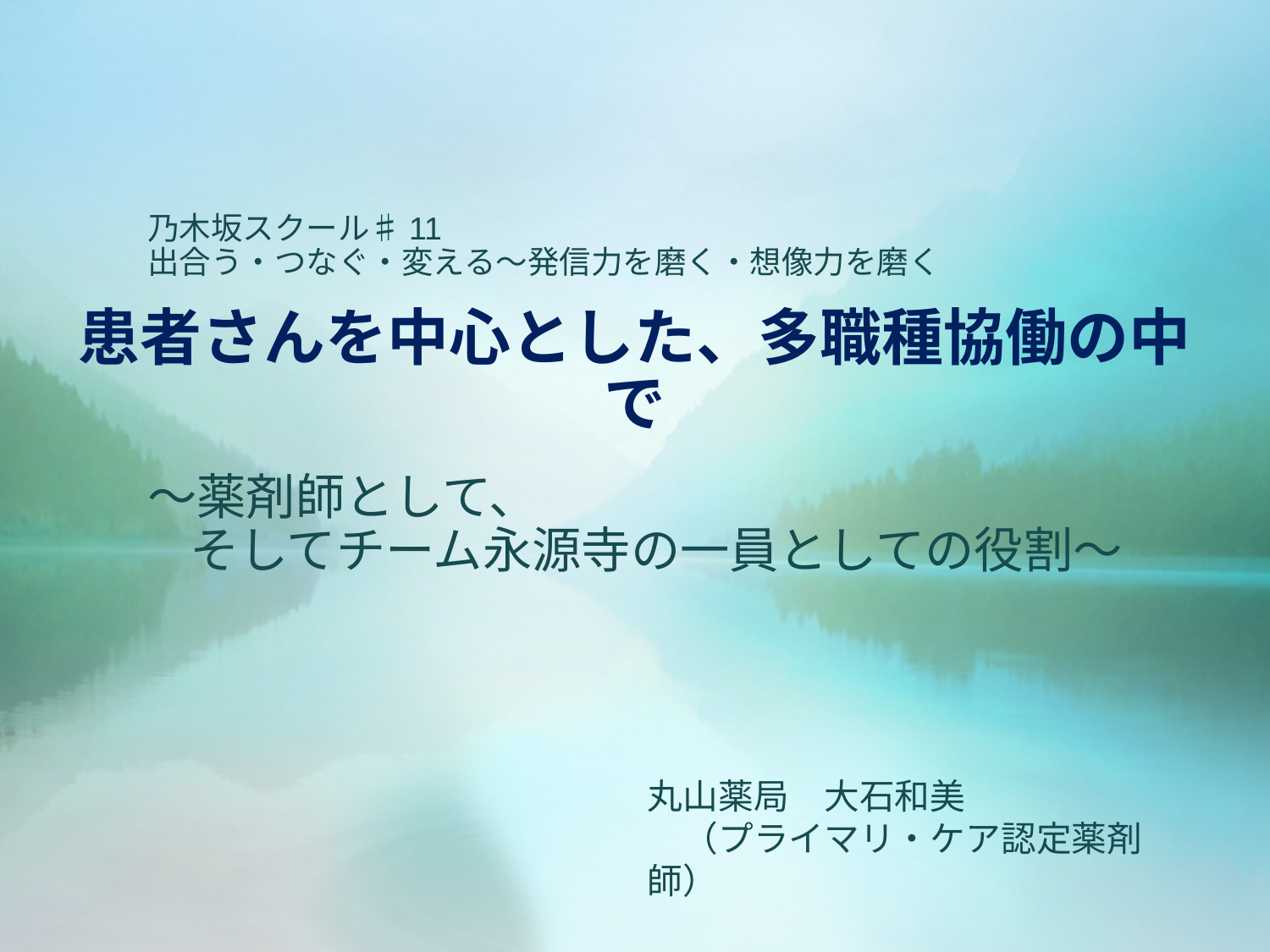

乃木坂スクール♯11
出合う・つなぐ・変える～発信力を磨く・想像力を磨く
# 患者さんを中心とした、多職種協働の中で
～薬剤師として、
そしてチーム永源寺の一員としての役割～

丸山薬局　大石和美
　（プライマリ・ケア認定薬剤師）